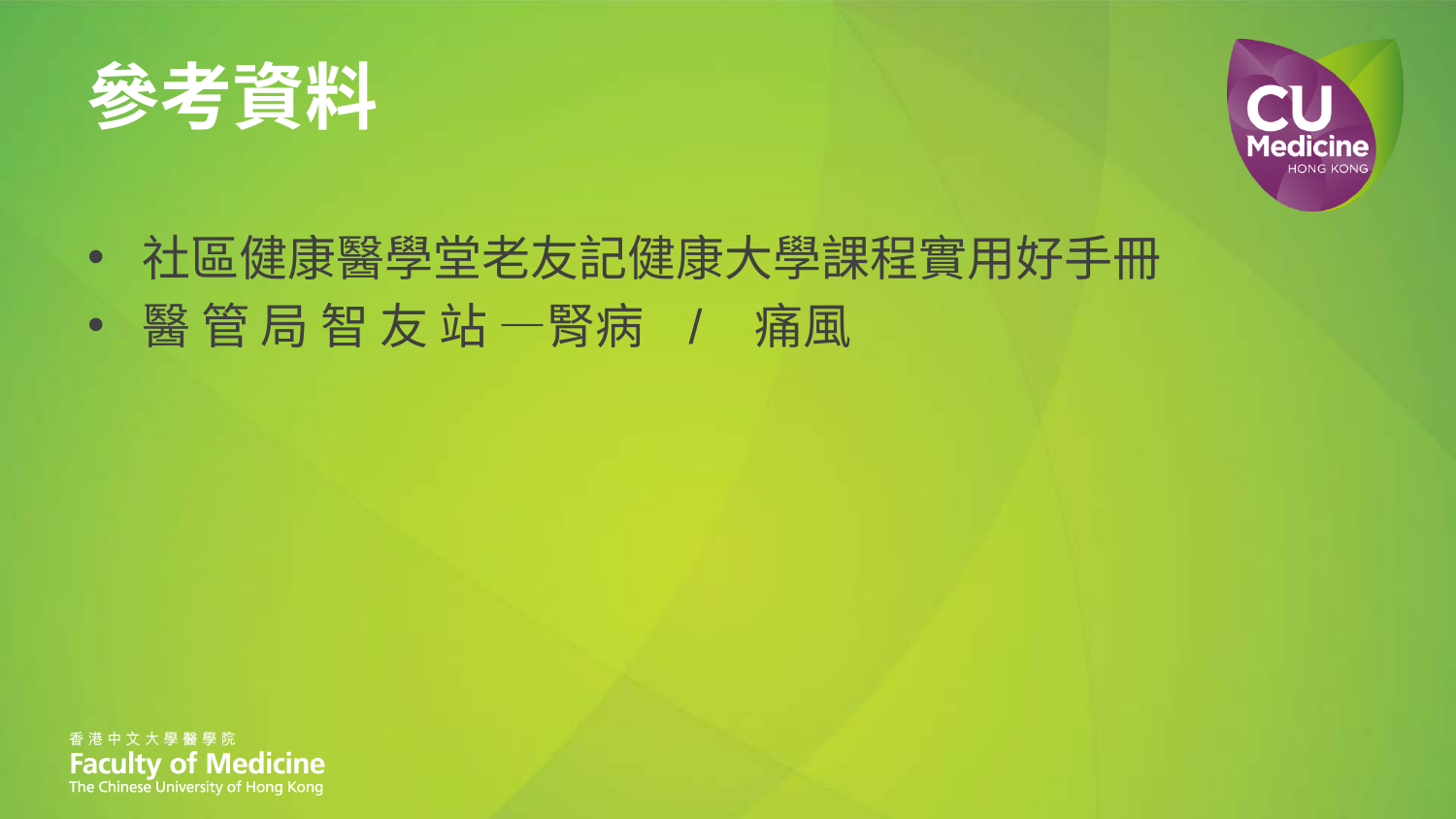

# 參考資料
社區健康醫學堂老友記健康大學課程實用好手冊
醫 管 局 智 友 站 —腎病   /   痛風